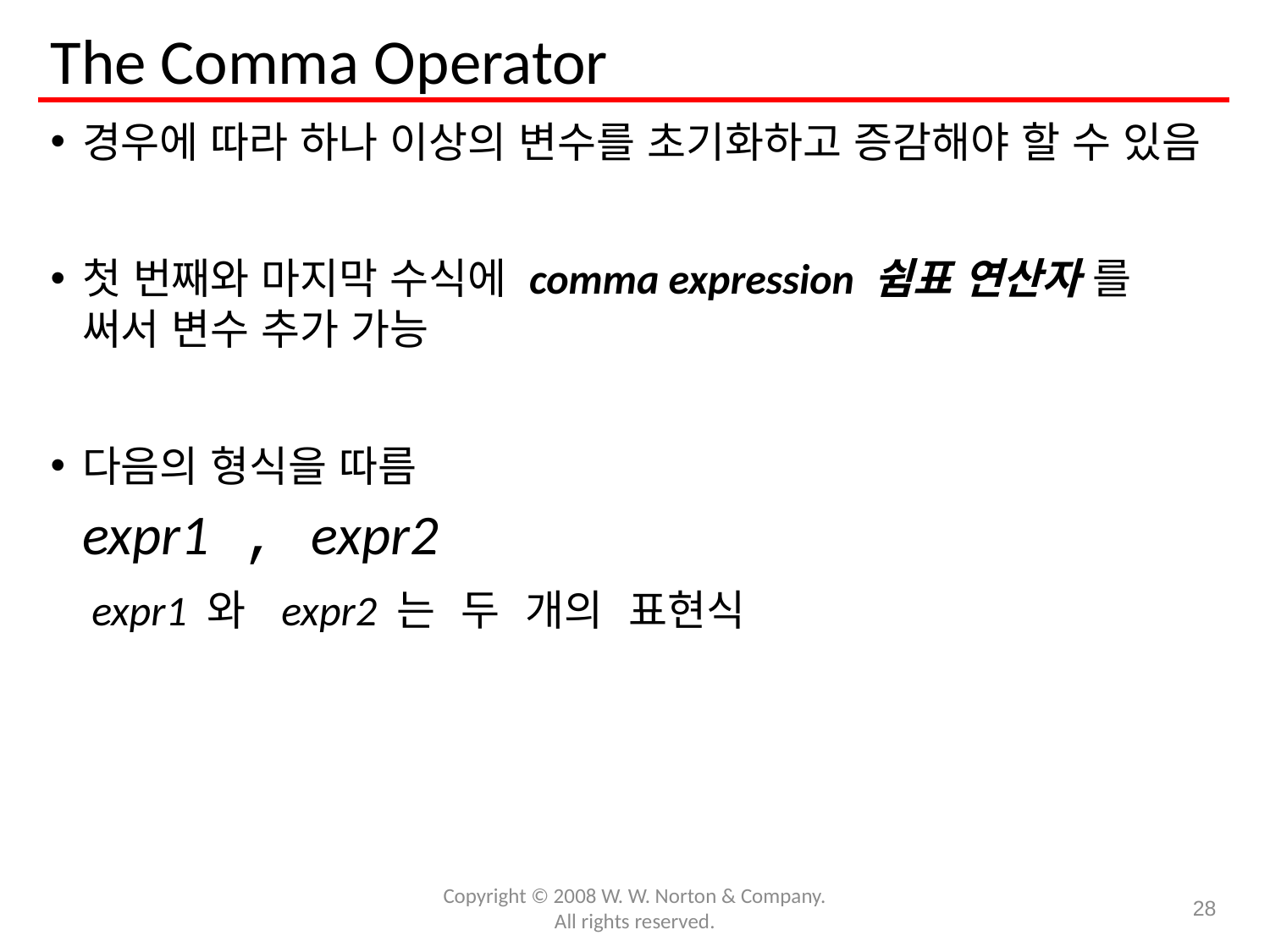

# The Comma Operator
경우에 따라 하나 이상의 변수를 초기화하고 증감해야 할 수 있음

첫 번째와 마지막 수식에 comma expression 쉼표 연산자 를 써서 변수 추가 가능

다음의 형식을 따름
	expr1 , expr2
	 expr1 와 expr2 는 두 개의 표현식

Copyright © 2008 W. W. Norton & Company.
All rights reserved.
28